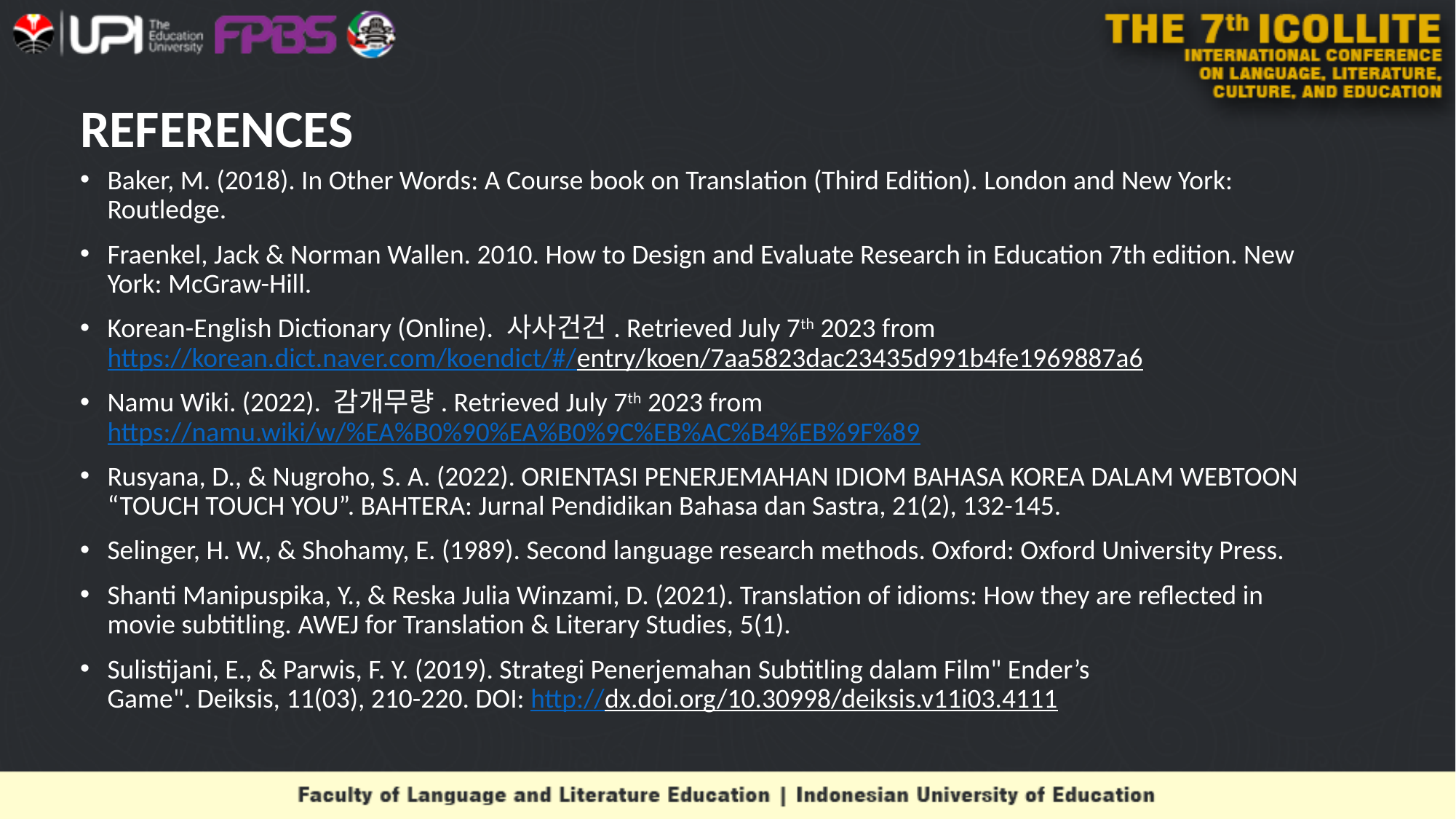

# REFERENCES
Baker, M. (2018). In Other Words: A Course book on Translation (Third Edition). London and New York: Routledge.
Fraenkel, Jack & Norman Wallen. 2010. How to Design and Evaluate Research in Education 7th edition. New York: McGraw-Hill.
Korean-English Dictionary (Online). 사사건건. Retrieved July 7th 2023 from https://korean.dict.naver.com/koendict/#/entry/koen/7aa5823dac23435d991b4fe1969887a6
Namu Wiki. (2022). 감개무량. Retrieved July 7th 2023 from  https://namu.wiki/w/%EA%B0%90%EA%B0%9C%EB%AC%B4%EB%9F%89
Rusyana, D., & Nugroho, S. A. (2022). ORIENTASI PENERJEMAHAN IDIOM BAHASA KOREA DALAM WEBTOON “TOUCH TOUCH YOU”. BAHTERA: Jurnal Pendidikan Bahasa dan Sastra, 21(2), 132-145.
Selinger, H. W., & Shohamy, E. (1989). Second language research methods. Oxford: Oxford University Press.
Shanti Manipuspika, Y., & Reska Julia Winzami, D. (2021). Translation of idioms: How they are reflected in movie subtitling. AWEJ for Translation & Literary Studies, 5(1).
Sulistijani, E., & Parwis, F. Y. (2019). Strategi Penerjemahan Subtitling dalam Film" Ender’s Game". Deiksis, 11(03), 210-220. DOI: http://dx.doi.org/10.30998/deiksis.v11i03.4111